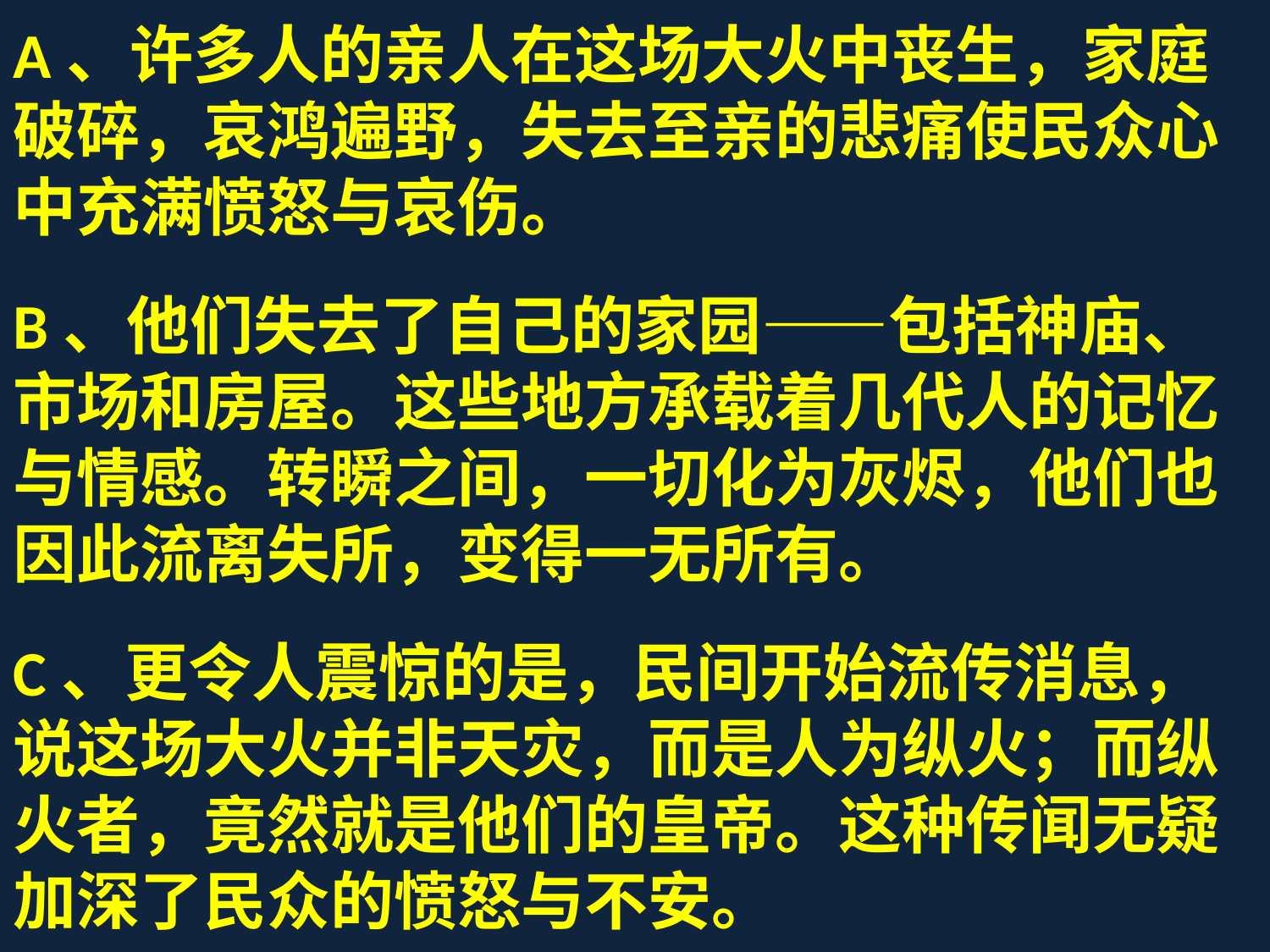

A、许多人的亲人在这场大火中丧生，家庭破碎，哀鸿遍野，失去至亲的悲痛使民众心中充满愤怒与哀伤。

B、他们失去了自己的家园——包括神庙、市场和房屋。这些地方承载着几代人的记忆与情感。转瞬之间，一切化为灰烬，他们也因此流离失所，变得一无所有。

C、更令人震惊的是，民间开始流传消息，说这场大火并非天灾，而是人为纵火；而纵火者，竟然就是他们的皇帝。这种传闻无疑加深了民众的愤怒与不安。